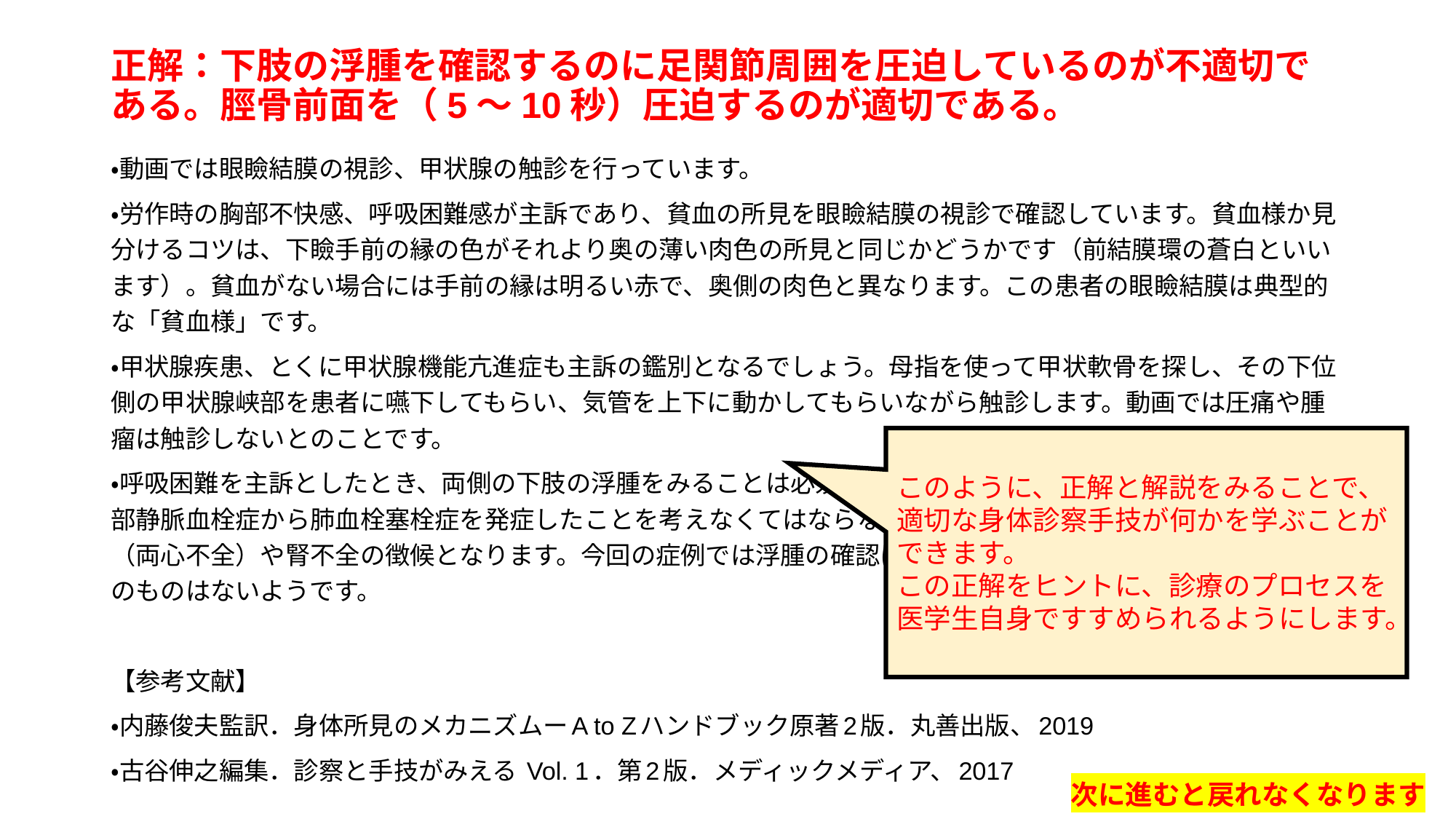

# 正解：下肢の浮腫を確認するのに足関節周囲を圧迫しているのが不適切である。脛骨前面を（5～10秒）圧迫するのが適切である。
・動画では眼瞼結膜の視診、甲状腺の触診を行っています。
・労作時の胸部不快感、呼吸困難感が主訴であり、貧血の所見を眼瞼結膜の視診で確認しています。貧血様か見分けるコツは、下瞼手前の縁の色がそれより奥の薄い肉色の所見と同じかどうかです（前結膜環の蒼白といいます）。貧血がない場合には手前の縁は明るい赤で、奥側の肉色と異なります。この患者の眼瞼結膜は典型的な「貧血様」です。
・甲状腺疾患、とくに甲状腺機能亢進症も主訴の鑑別となるでしょう。母指を使って甲状軟骨を探し、その下位側の甲状腺峡部を患者に嚥下してもらい、気管を上下に動かしてもらいながら触診します。動画では圧痛や腫瘤は触診しないとのことです。
・呼吸困難を主訴としたとき、両側の下肢の浮腫をみることは必須といってもよいでしょう。片側性であれば深部静脈血栓症から肺血栓塞栓症を発症したことを考えなくてはならないでしょうし、両側性であれば右心不全（両心不全）や腎不全の徴候となります。今回の症例では浮腫の確認は不適切なのですが、視診で分かるほどのものはないようです。

【参考文献】
・内藤俊夫監訳．身体所見のメカニズムーA to Zハンドブック原著2版．丸善出版、2019
・古谷伸之編集．診察と手技がみえる Vol. 1．第2版．メディックメディア、2017
このように、正解と解説をみることで、適切な身体診察手技が何かを学ぶことができます。
この正解をヒントに、診療のプロセスを医学生自身ですすめられるようにします。
次に進むと戻れなくなります